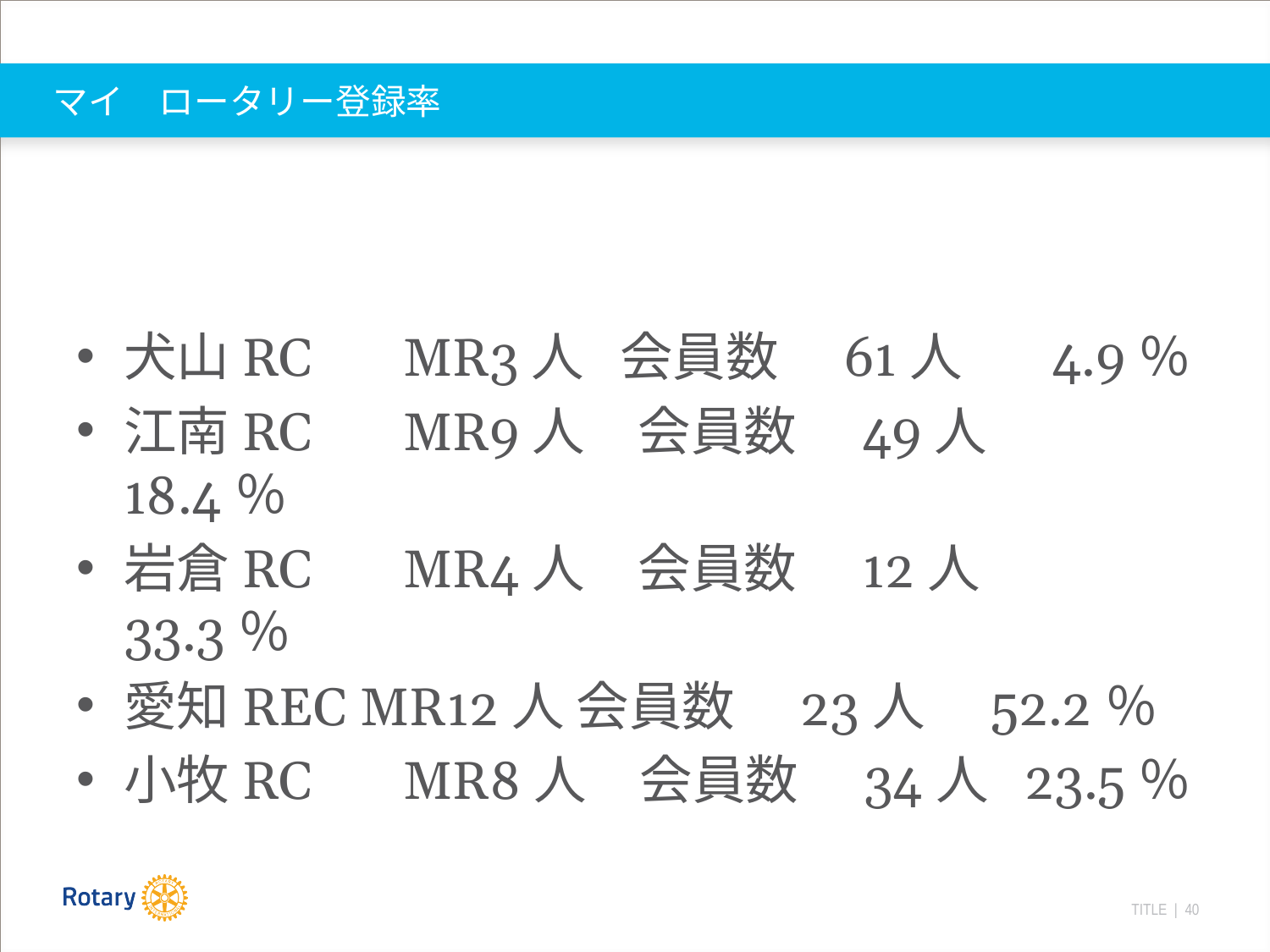

# マイ　ロータリー登録率

犬山RC　 MR3人   会員数　61人　  4.9％
江南RC　 MR9人　会員数　49人　18.4％
岩倉RC　 MR4人　会員数　12人　33.3％
愛知REC MR12人 会員数　23人　52.2％
小牧RC　 MR8人　会員数　34人  23.5％